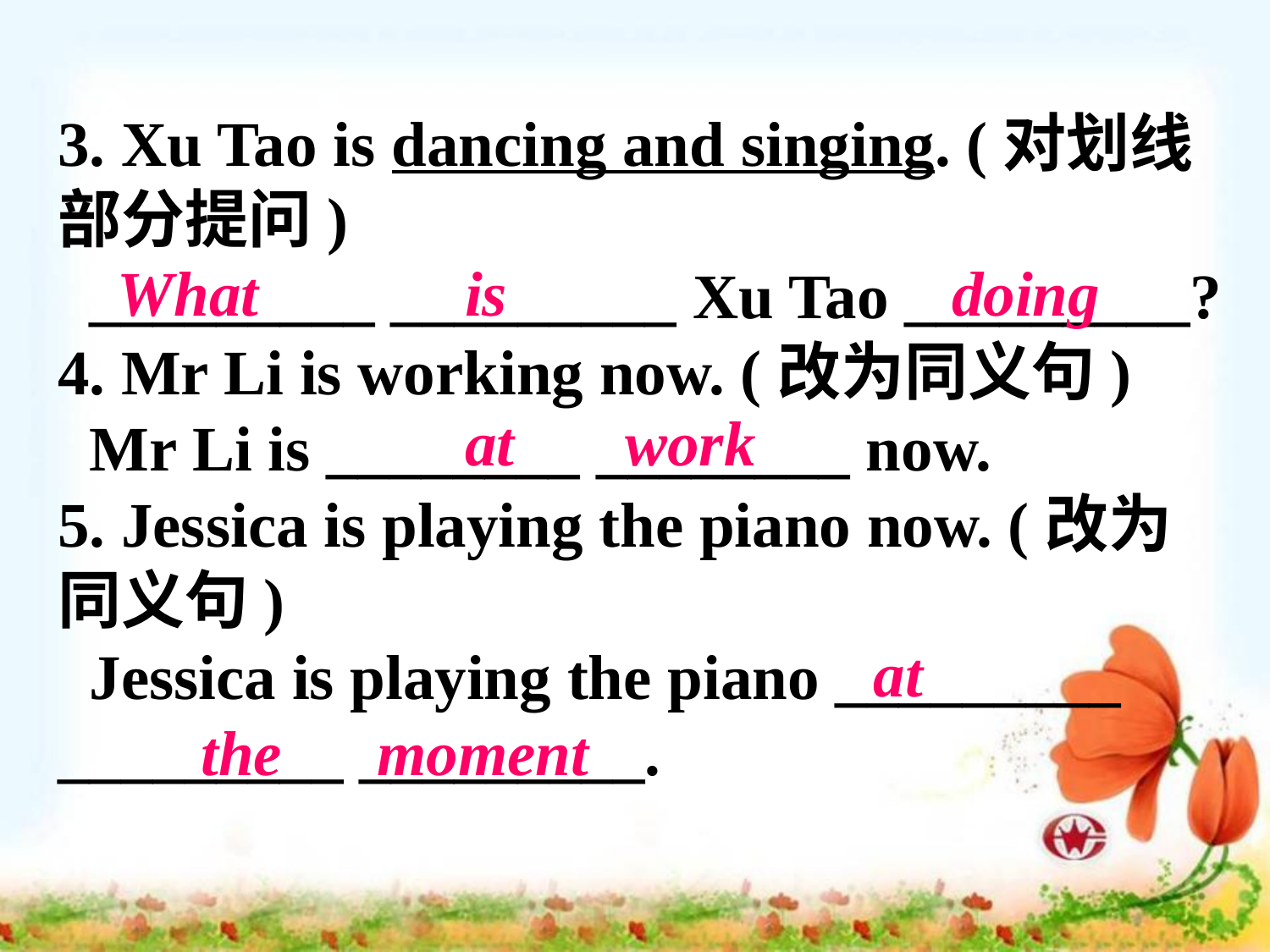

3. Xu Tao is dancing and singing. (对划线部分提问)
  _________ _________ Xu Tao _________?
4. Mr Li is working now. (改为同义句)
  Mr Li is ________ ________ now.
5. Jessica is playing the piano now. (改为同义句)
  Jessica is playing the piano _________ _________ _________.
What             is                            doing
   at       work
 at
    the      moment